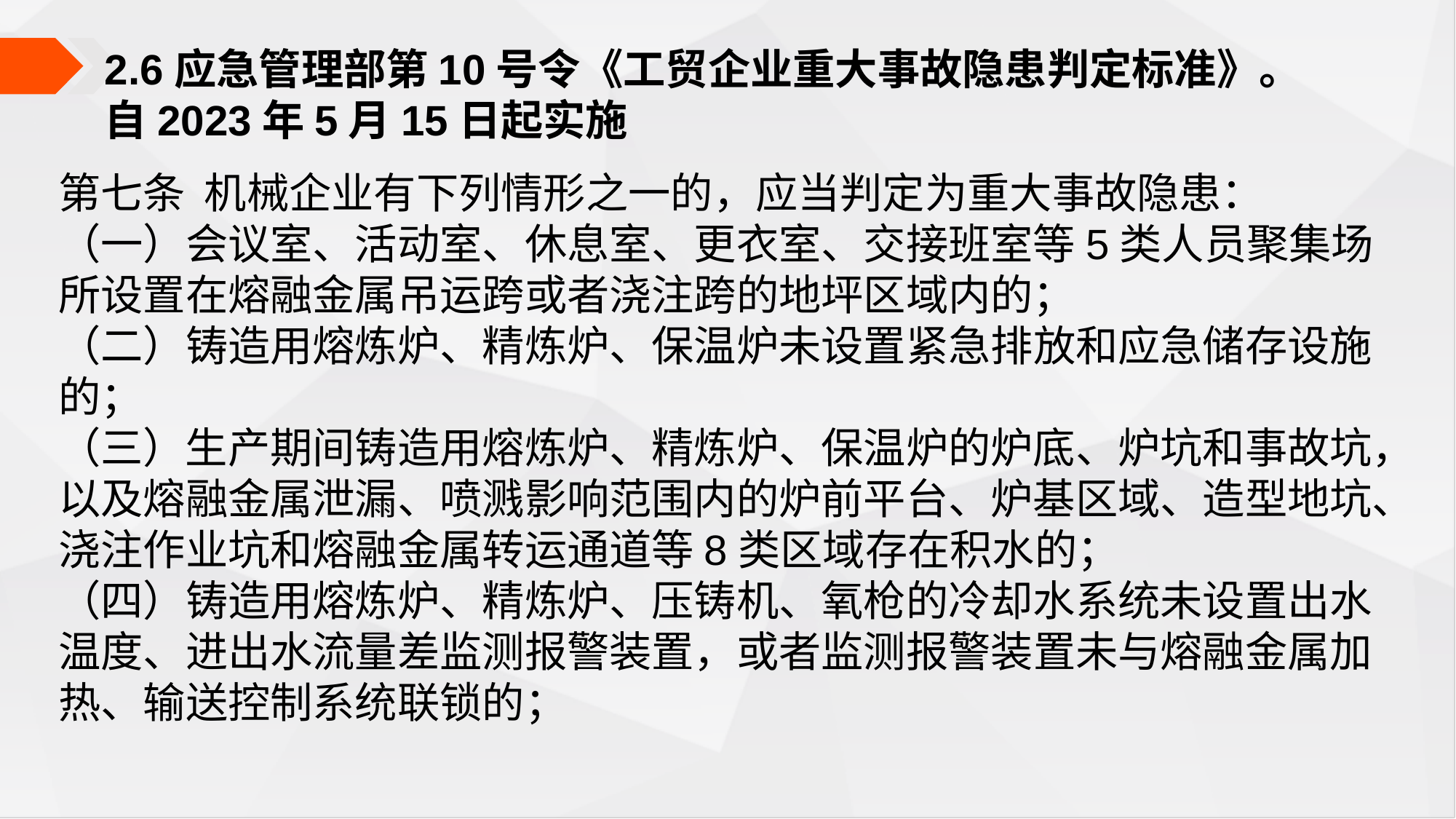

2.6应急管理部第10号令《工贸企业重大事故隐患判定标准》。自2023年5月15日起实施

第七条  机械企业有下列情形之一的，应当判定为重大事故隐患：
（一）会议室、活动室、休息室、更衣室、交接班室等5类人员聚集场所设置在熔融金属吊运跨或者浇注跨的地坪区域内的；
（二）铸造用熔炼炉、精炼炉、保温炉未设置紧急排放和应急储存设施的；
（三）生产期间铸造用熔炼炉、精炼炉、保温炉的炉底、炉坑和事故坑，以及熔融金属泄漏、喷溅影响范围内的炉前平台、炉基区域、造型地坑、浇注作业坑和熔融金属转运通道等8类区域存在积水的；
（四）铸造用熔炼炉、精炼炉、压铸机、氧枪的冷却水系统未设置出水温度、进出水流量差监测报警装置，或者监测报警装置未与熔融金属加热、输送控制系统联锁的；